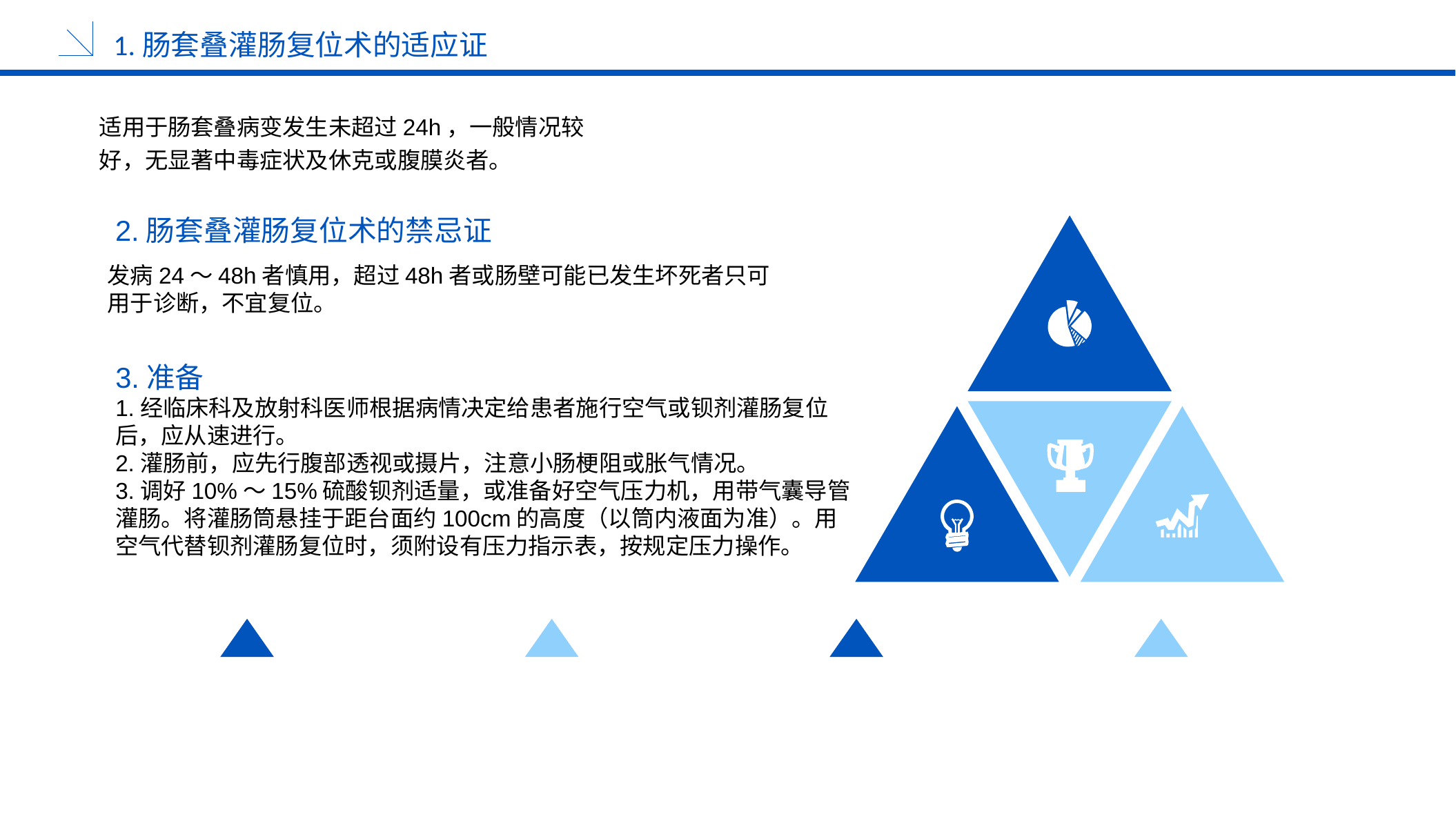

1.肠套叠灌肠复位术的适应证

适用于肠套叠病变发生未超过24h，一般情况较好，无显著中毒症状及休克或腹膜炎者。

 2.肠套叠灌肠复位术的禁忌证

发病24～48h者慎用，超过48h者或肠壁可能已发生坏死者只可用于诊断，不宜复位。
3.准备
1.经临床科及放射科医师根据病情决定给患者施行空气或钡剂灌肠复位后，应从速进行。
2.灌肠前，应先行腹部透视或摄片，注意小肠梗阻或胀气情况。
3.调好10%～15%硫酸钡剂适量，或准备好空气压力机，用带气囊导管灌肠。将灌肠筒悬挂于距台面约100cm的高度（以筒内液面为准）。用空气代替钡剂灌肠复位时，须附设有压力指示表，按规定压力操作。